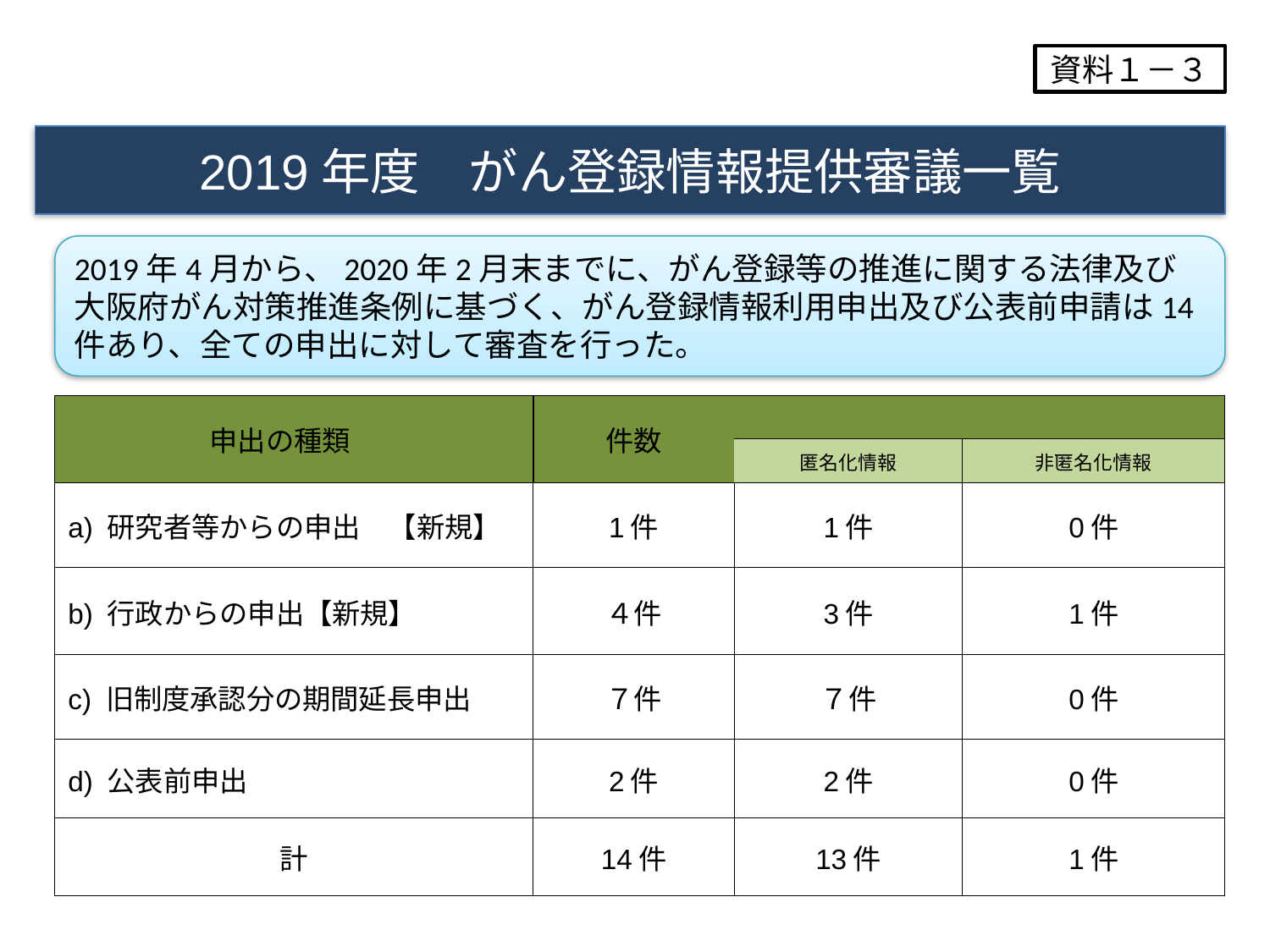

資料１－３
# 2019年度　がん登録情報提供審議一覧
2019年4月から、2020年2月末までに、がん登録等の推進に関する法律及び大阪府がん対策推進条例に基づく、がん登録情報利用申出及び公表前申請は14件あり、全ての申出に対して審査を行った。
| 申出の種類 | 件数 |  |  |
| --- | --- | --- | --- |
|  |  | 匿名化情報 | 非匿名化情報 |
| a) 研究者等からの申出　【新規】 | 1件 | 1件 | 0件 |
| b) 行政からの申出【新規】 | ４件 | 3件 | 1件 |
| c) 旧制度承認分の期間延長申出 | ７件 | ７件 | 0件 |
| d) 公表前申出 | 2件 | 2件 | 0件 |
| 計 | 14件 | 13件 | 1件 |